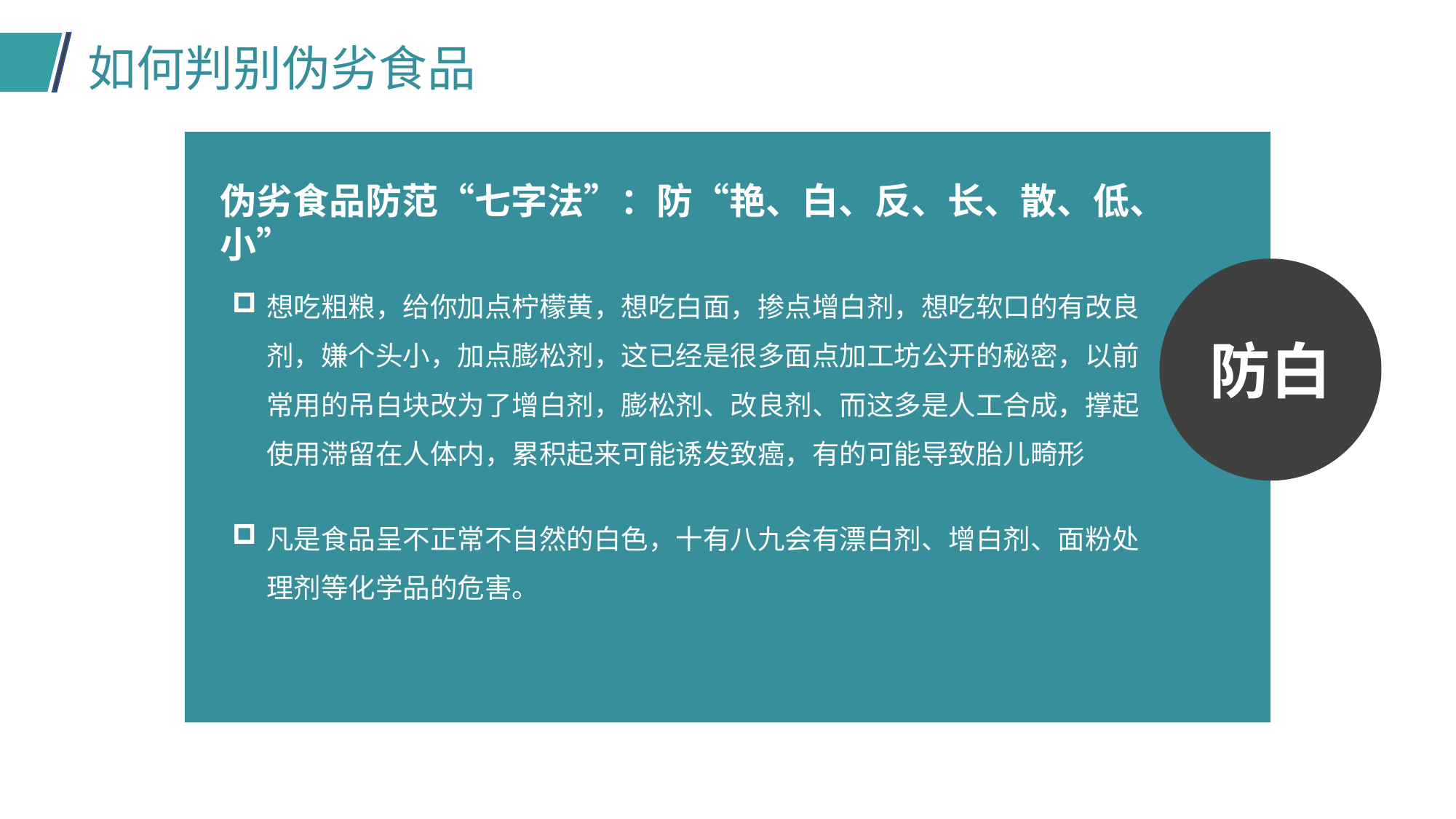

如何判别伪劣食品

伪劣食品防范“七字法”：防“艳、白、反、长、散、低、小”

防白
想吃粗粮，给你加点柠檬黄，想吃白面，掺点增白剂，想吃软口的有改良剂，嫌个头小，加点膨松剂，这已经是很多面点加工坊公开的秘密，以前常用的吊白块改为了增白剂，膨松剂、改良剂、而这多是人工合成，撑起使用滞留在人体内，累积起来可能诱发致癌，有的可能导致胎儿畸形
凡是食品呈不正常不自然的白色，十有八九会有漂白剂、增白剂、面粉处理剂等化学品的危害。